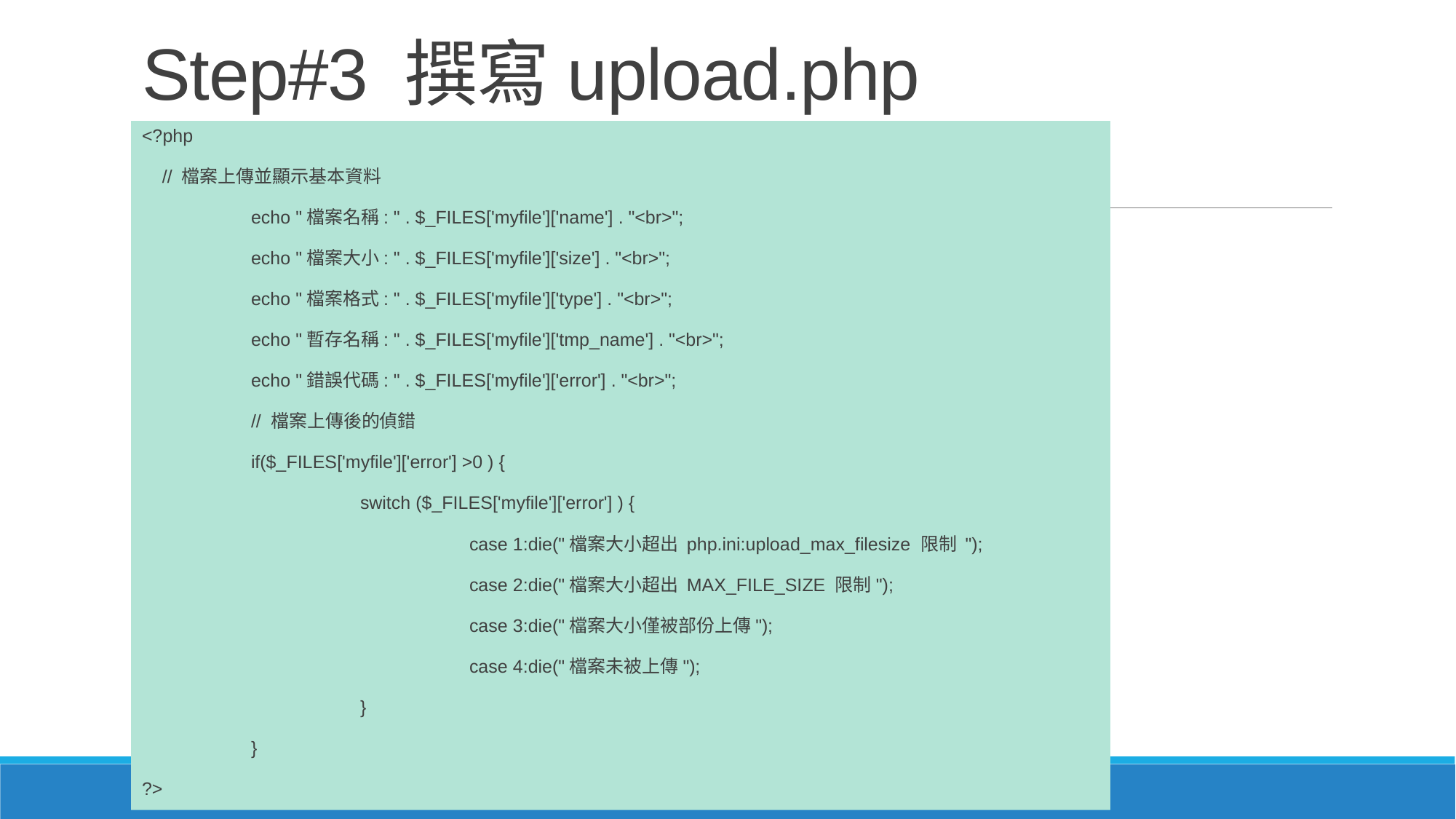

# Step#3 撰寫upload.php
<?php
    // 檔案上傳並顯示基本資料
	echo "檔案名稱: " . $_FILES['myfile']['name'] . "<br>";
	echo "檔案大小: " . $_FILES['myfile']['size'] . "<br>";
	echo "檔案格式: " . $_FILES['myfile']['type'] . "<br>";
	echo "暫存名稱: " . $_FILES['myfile']['tmp_name'] . "<br>";
	echo "錯誤代碼: " . $_FILES['myfile']['error'] . "<br>";
	// 檔案上傳後的偵錯
	if($_FILES['myfile']['error'] >0 ) {
		switch ($_FILES['myfile']['error'] ) {
			case 1:die("檔案大小超出 php.ini:upload_max_filesize 限制 ");
			case 2:die("檔案大小超出 MAX_FILE_SIZE 限制");
			case 3:die("檔案大小僅被部份上傳");
			case 4:die("檔案未被上傳");
		}
	}
?>